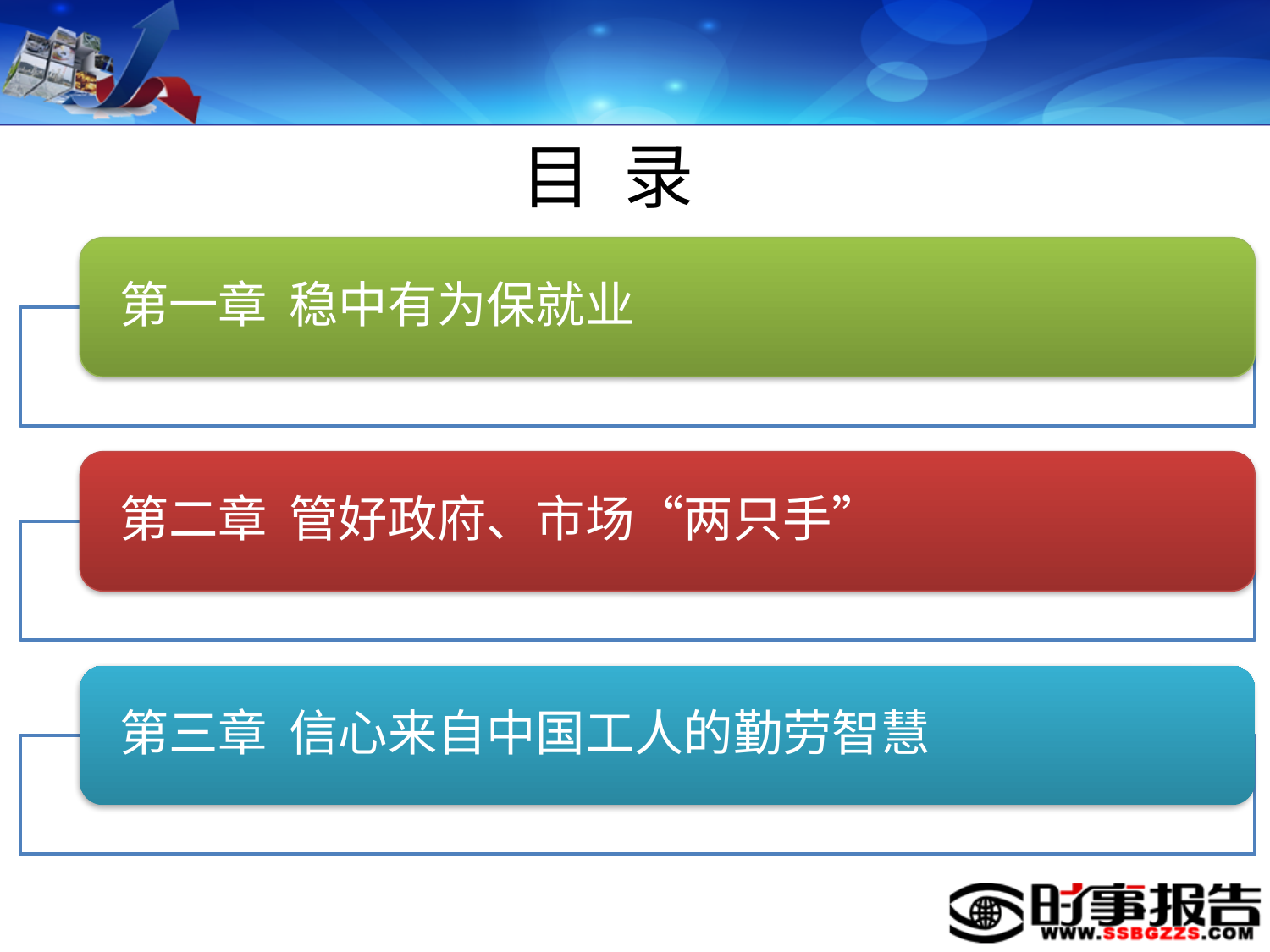

目  录
第一章  稳中有为保就业
第二章  管好政府、市场“两只手”
第三章  信心来自中国工人的勤劳智慧